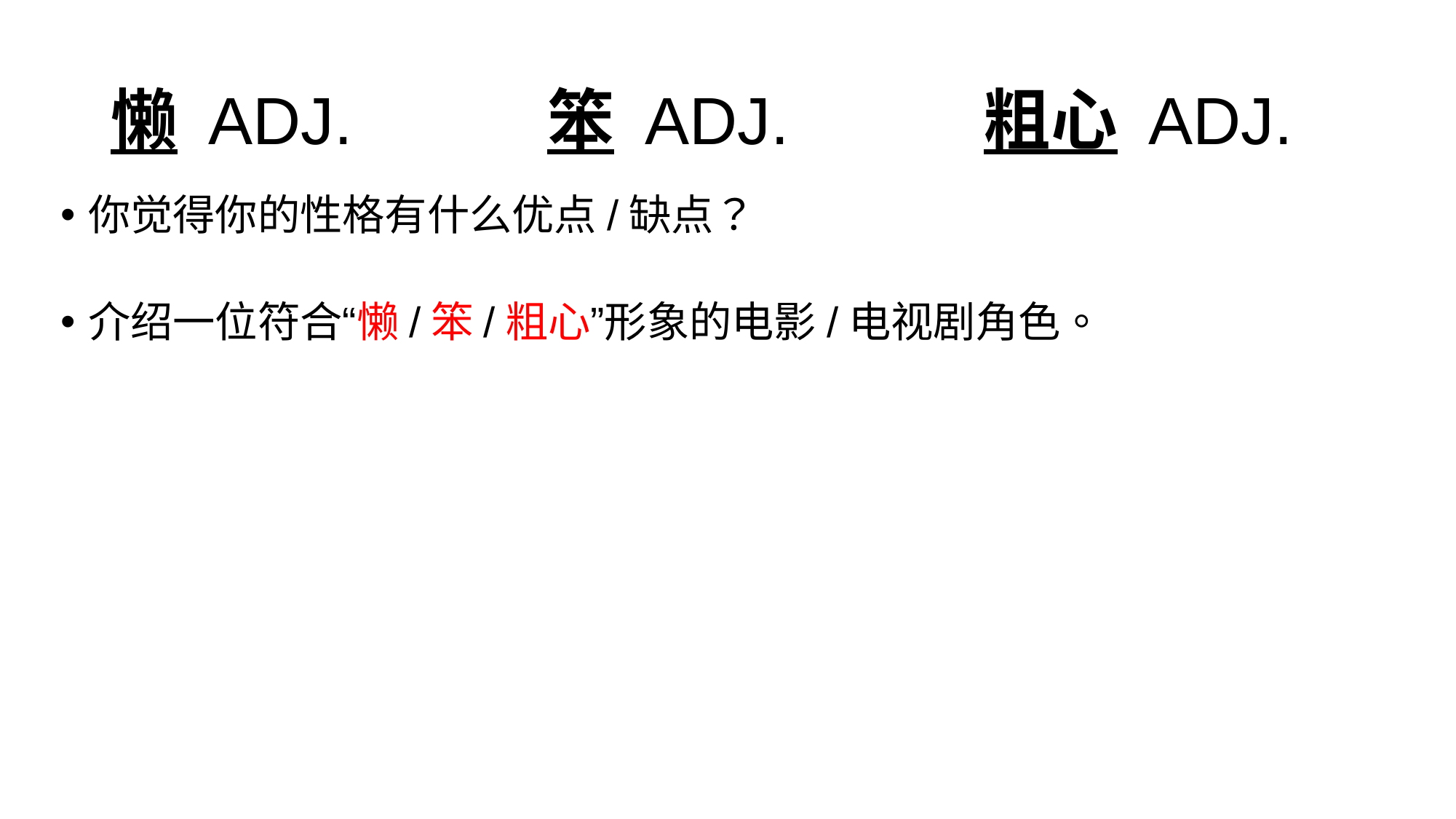

# 懒 ADJ.		笨 ADJ.		粗心 ADJ.
你觉得你的性格有什么优点/缺点？

介绍一位符合“懒/笨/粗心”形象的电影/电视剧角色。